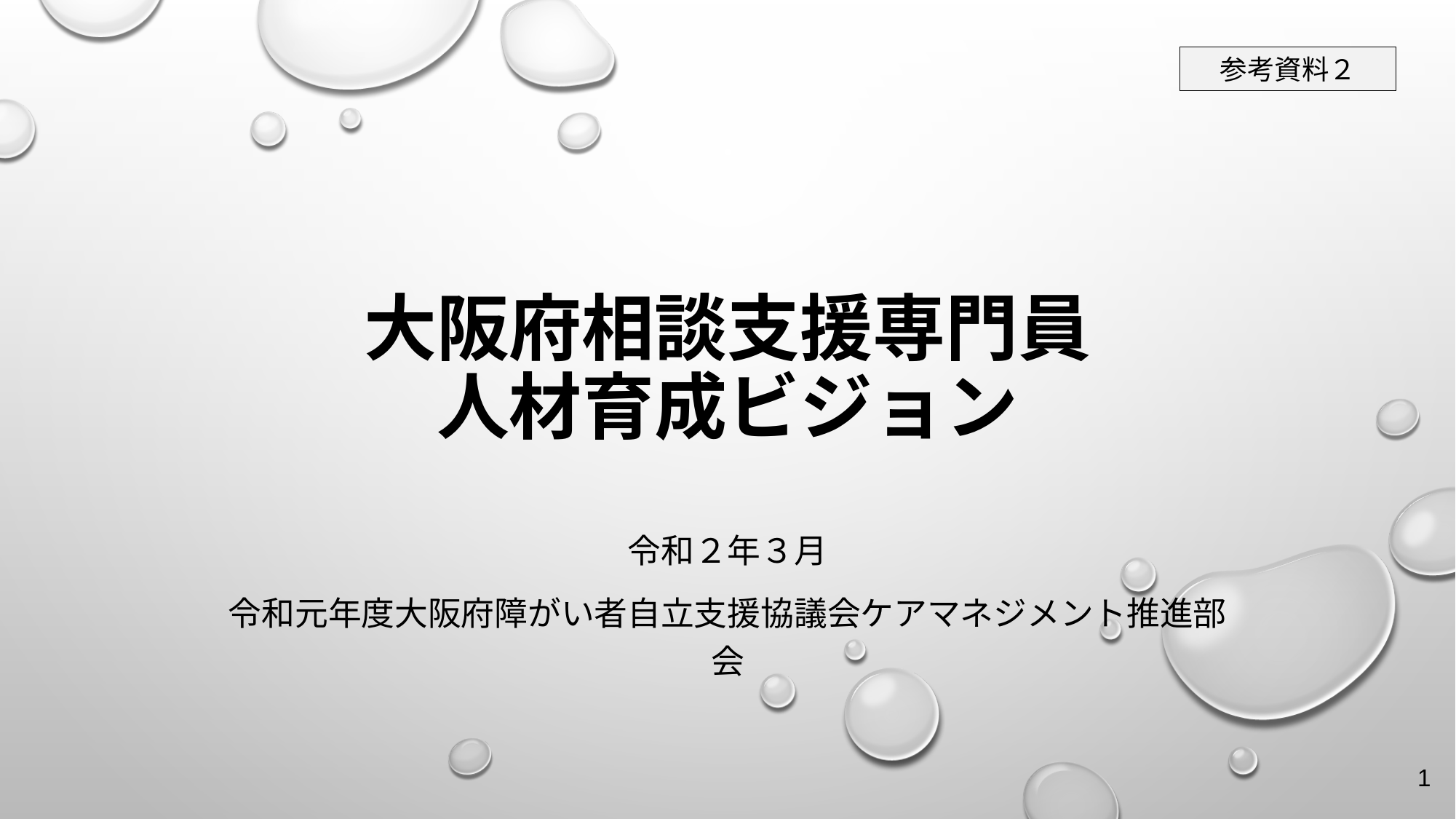

参考資料２
# 大阪府相談支援専門員 人材育成ビジョン
令和２年３月
令和元年度大阪府障がい者自立支援協議会ケアマネジメント推進部会
1